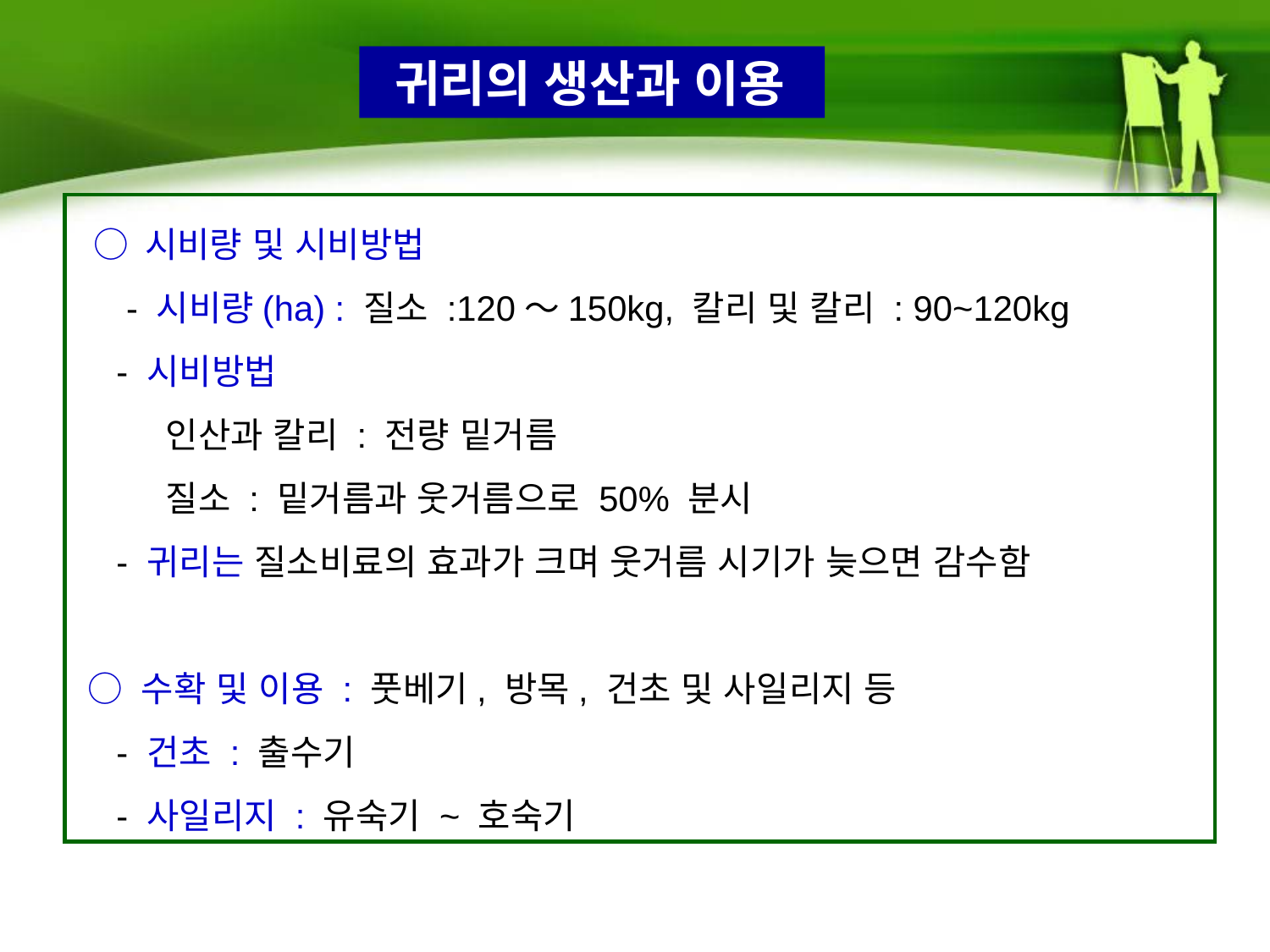

귀리의 생산과 이용
  ○ 시비량 및 시비방법
     - 시비량(ha) : 질소 :120～150kg, 칼리 및 칼리 : 90~120kg
    - 시비방법
        인산과 칼리 : 전량 밑거름
        질소 : 밑거름과 웃거름으로 50% 분시
    - 귀리는 질소비료의 효과가 크며 웃거름 시기가 늦으면 감수함

 ○ 수확 및 이용 : 풋베기, 방목, 건초 및 사일리지 등
    - 건초 : 출수기
    - 사일리지 : 유숙기 ~ 호숙기